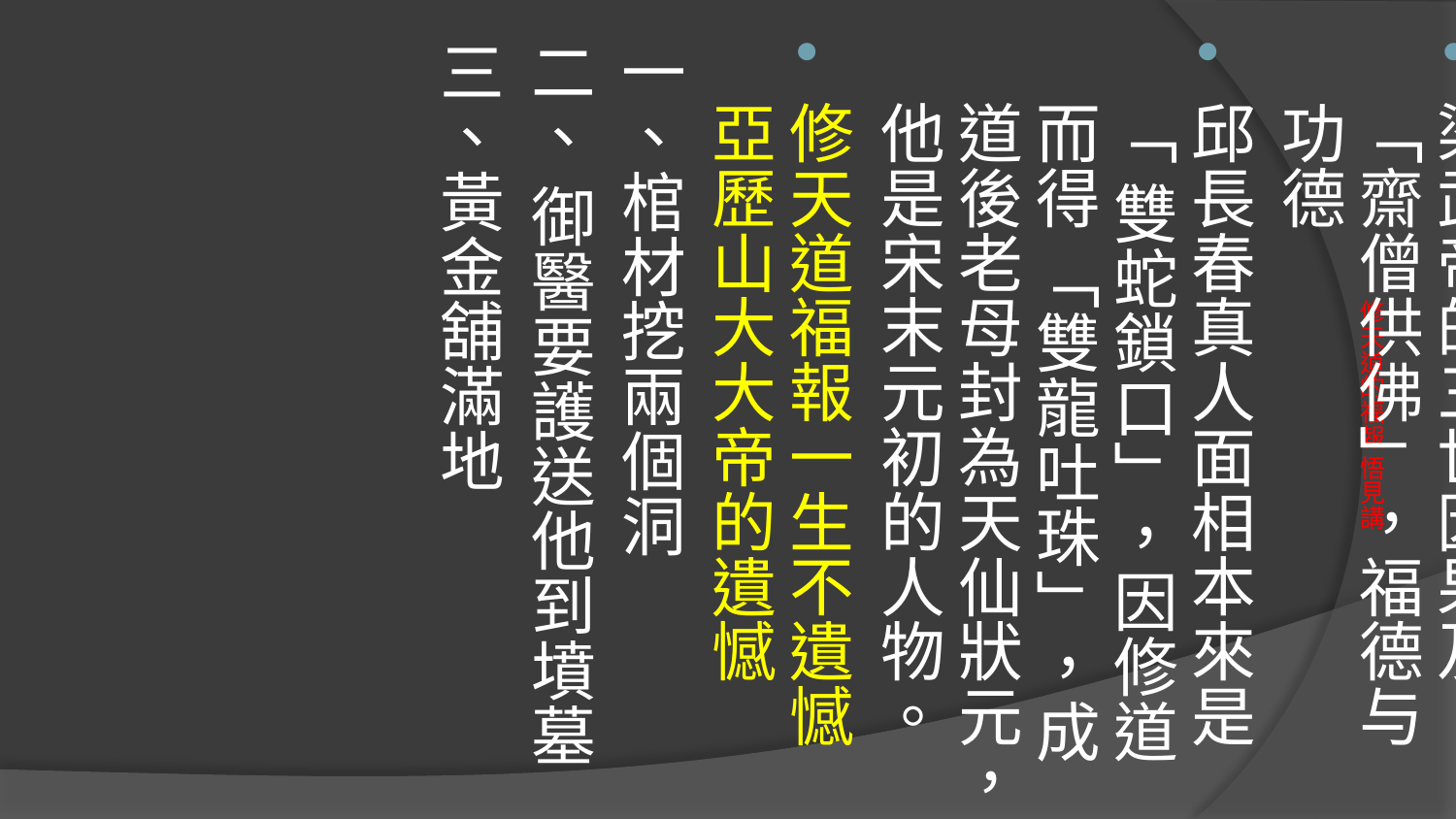

福報是修來的
梁武帝的三世因果及「齋僧供佛」，福德与功德
邱長春真人面相本來是「 雙蛇鎖口」，因修道而得 「雙龍吐珠」，成道後老母封為天仙狀元，他是宋末元初的人物。
修天道福報一生不遺憾亞歷山大大帝的遺憾
一、棺材挖兩個洞
二、 御醫要護送他到墳墓
三、黃金舖滿地

# 修天道的福報 悟見講